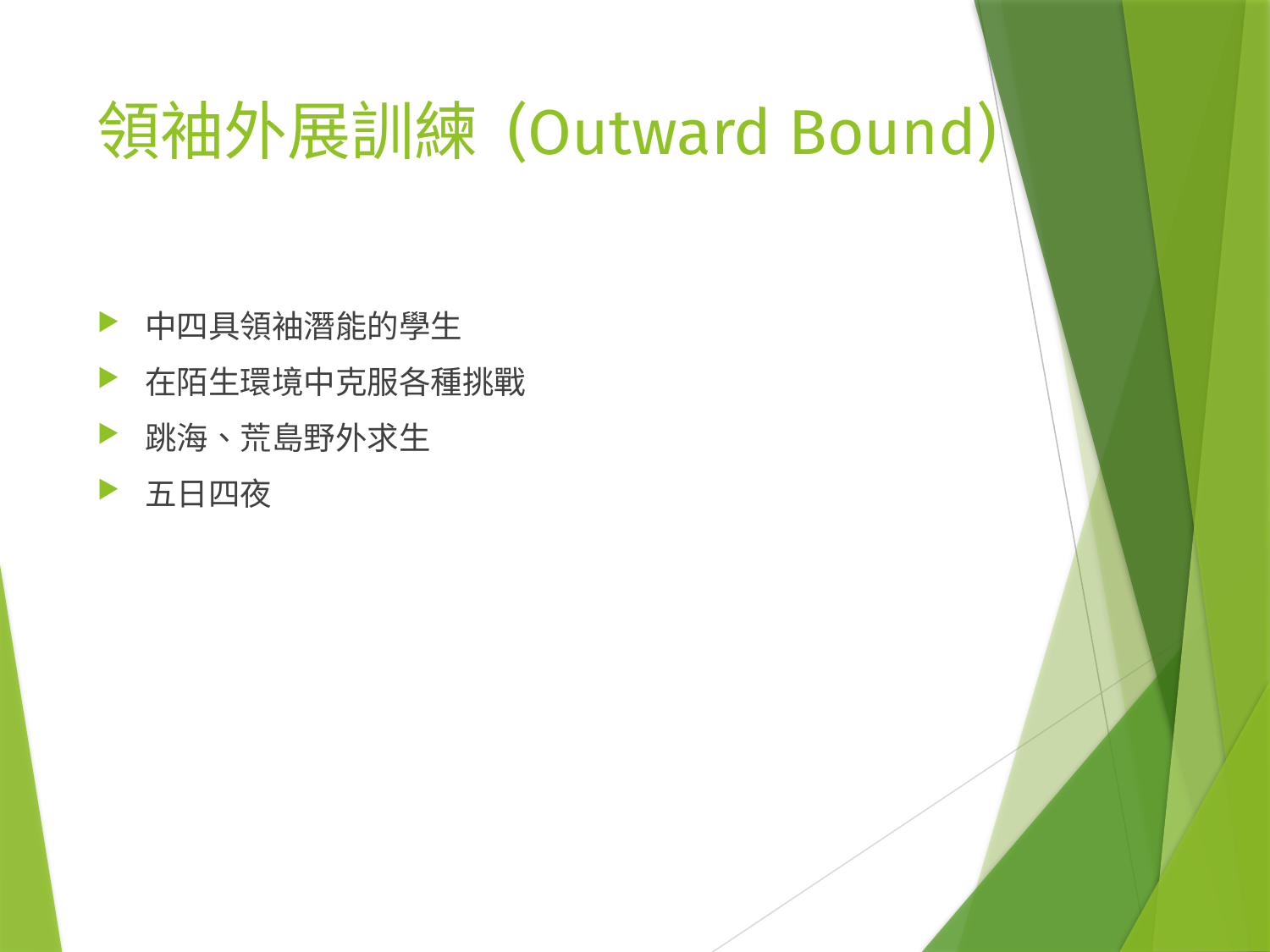

# 領袖外展訓練 (Outward Bound)
中四具領袖潛能的學生
在陌生環境中克服各種挑戰
跳海、荒島野外求生
五日四夜